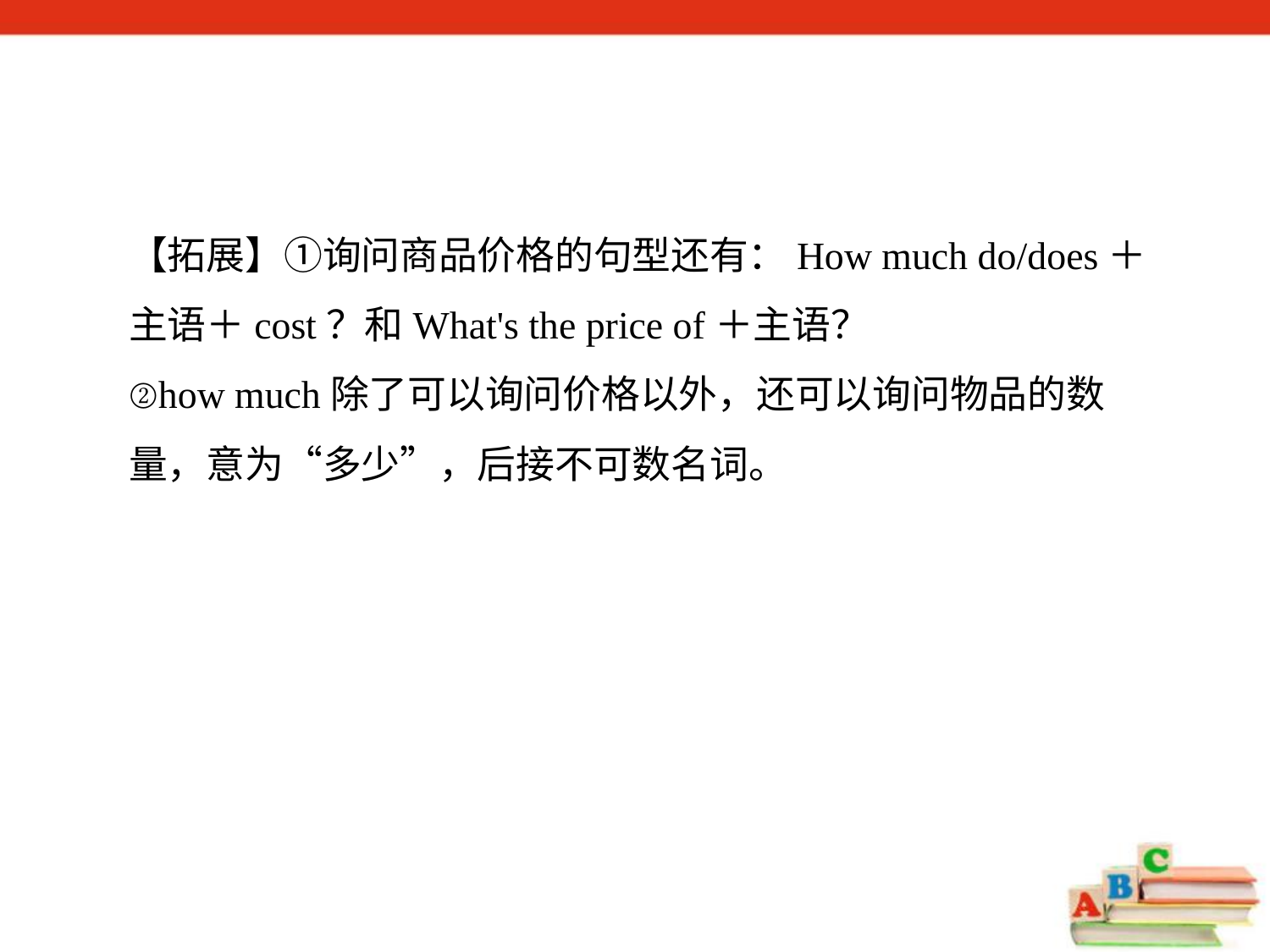

【拓展】①询问商品价格的句型还有：How much do/does＋主语＋cost？和What's the price of＋主语？
②how much除了可以询问价格以外，还可以询问物品的数量，意为“多少”，后接不可数名词。